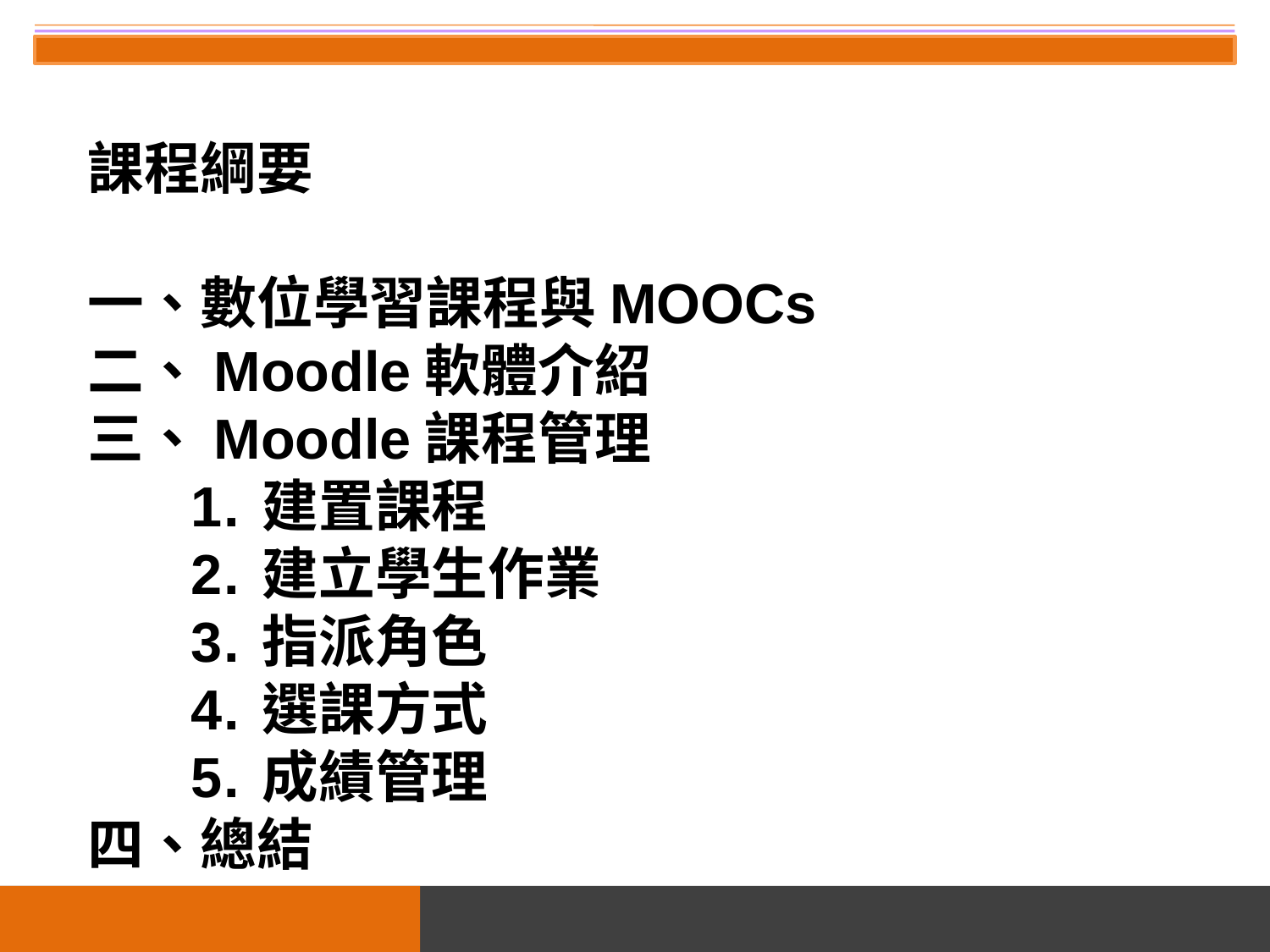

課程綱要

一、數位學習課程與MOOCs
二、Moodle軟體介紹
三、Moodle課程管理
建置課程
建立學生作業
指派角色
選課方式
成績管理
四、總結